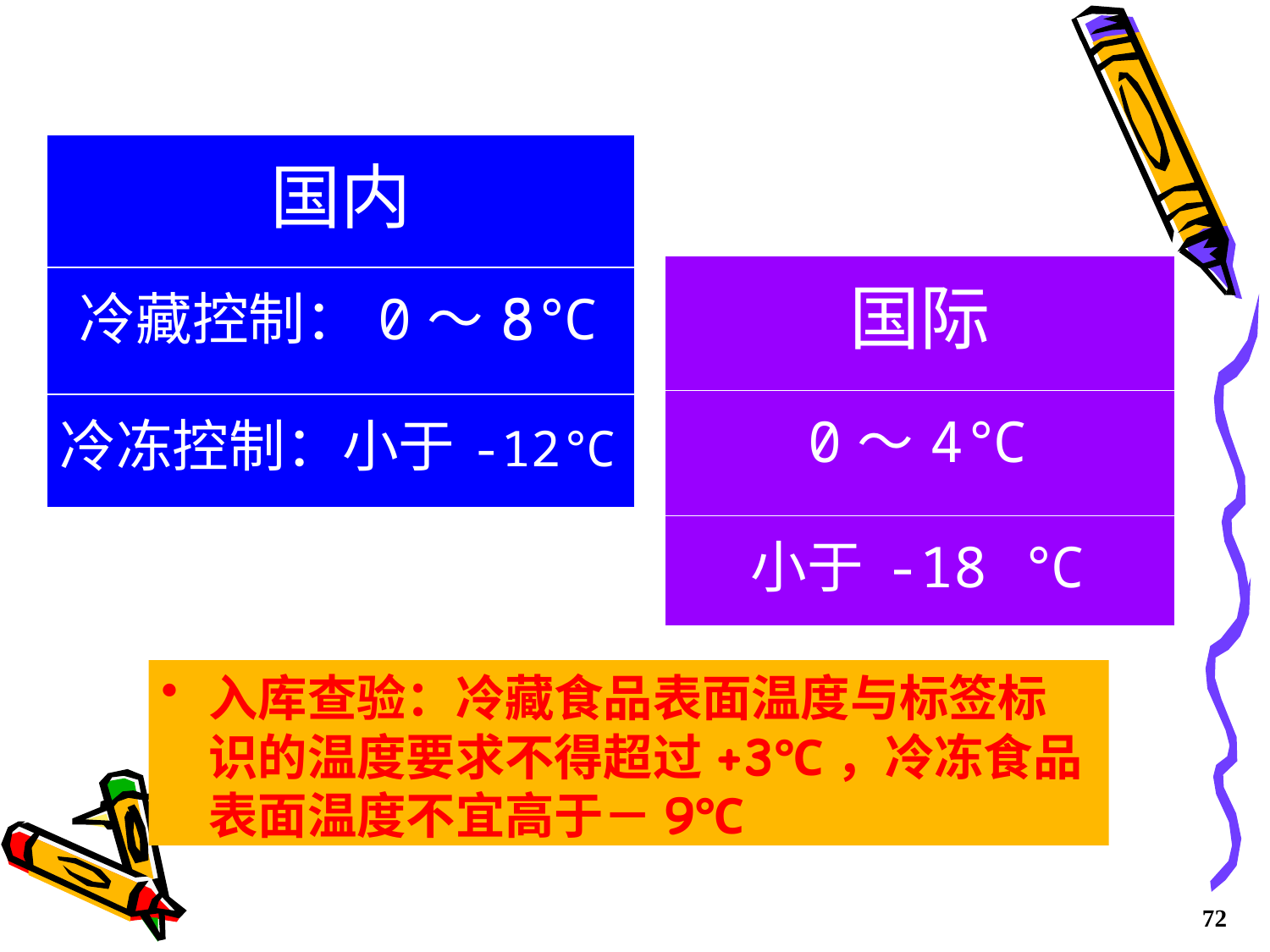

| 国内 |
| --- |
| 冷藏控制：0～8℃ |
| 冷冻控制：小于-12℃ |
| 国际 |
| --- |
| 0～4℃ |
| 小于 -18 ℃ |
入库查验：冷藏食品表面温度与标签标识的温度要求不得超过+3℃，冷冻食品表面温度不宜高于－9℃
72